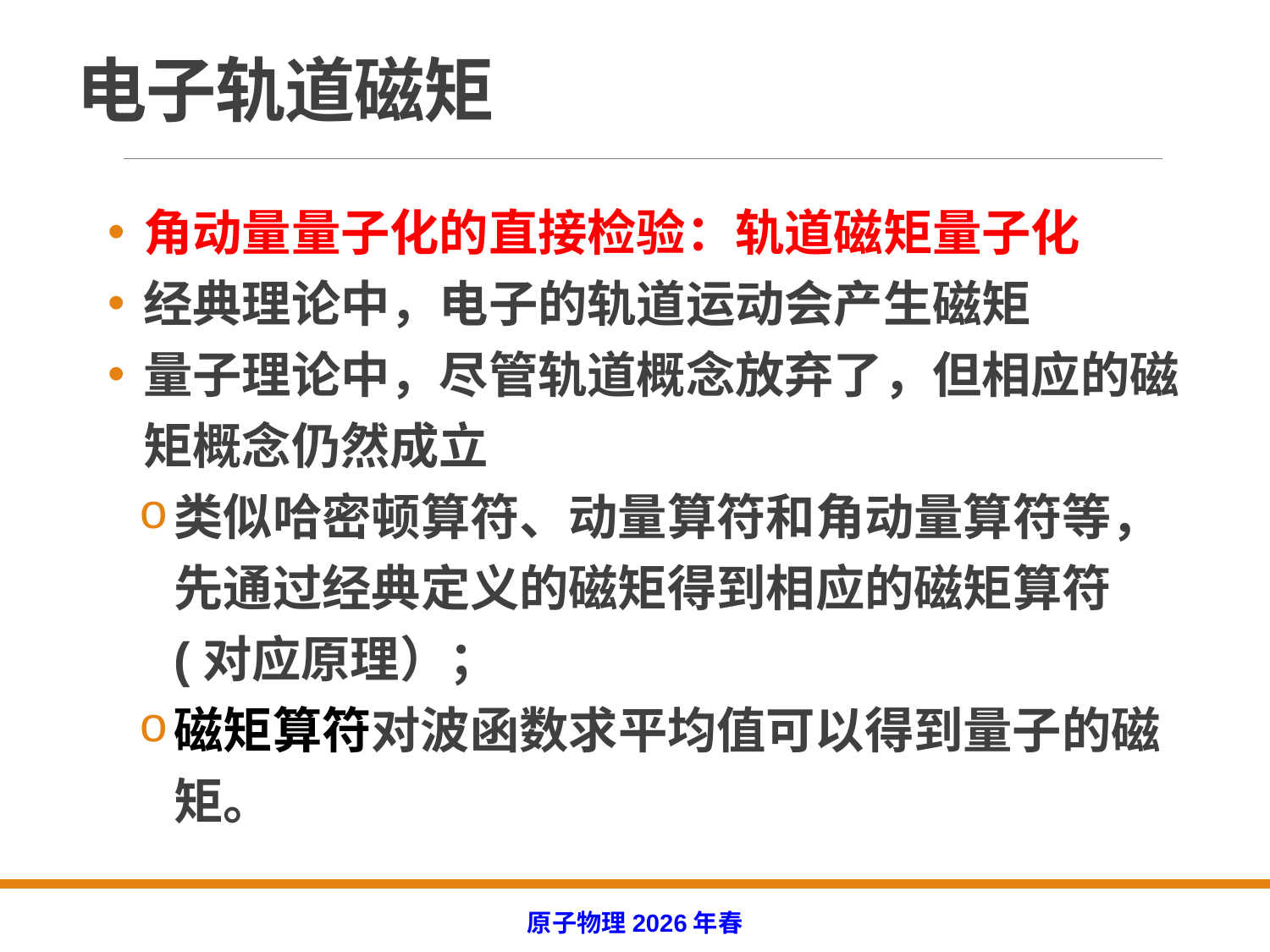

# 电子轨道磁矩
角动量量子化的直接检验：轨道磁矩量子化
经典理论中，电子的轨道运动会产生磁矩
量子理论中，尽管轨道概念放弃了，但相应的磁矩概念仍然成立
类似哈密顿算符、动量算符和角动量算符等，先通过经典定义的磁矩得到相应的磁矩算符 (对应原理）；
磁矩算符对波函数求平均值可以得到量子的磁矩。
原子物理2026年春
6